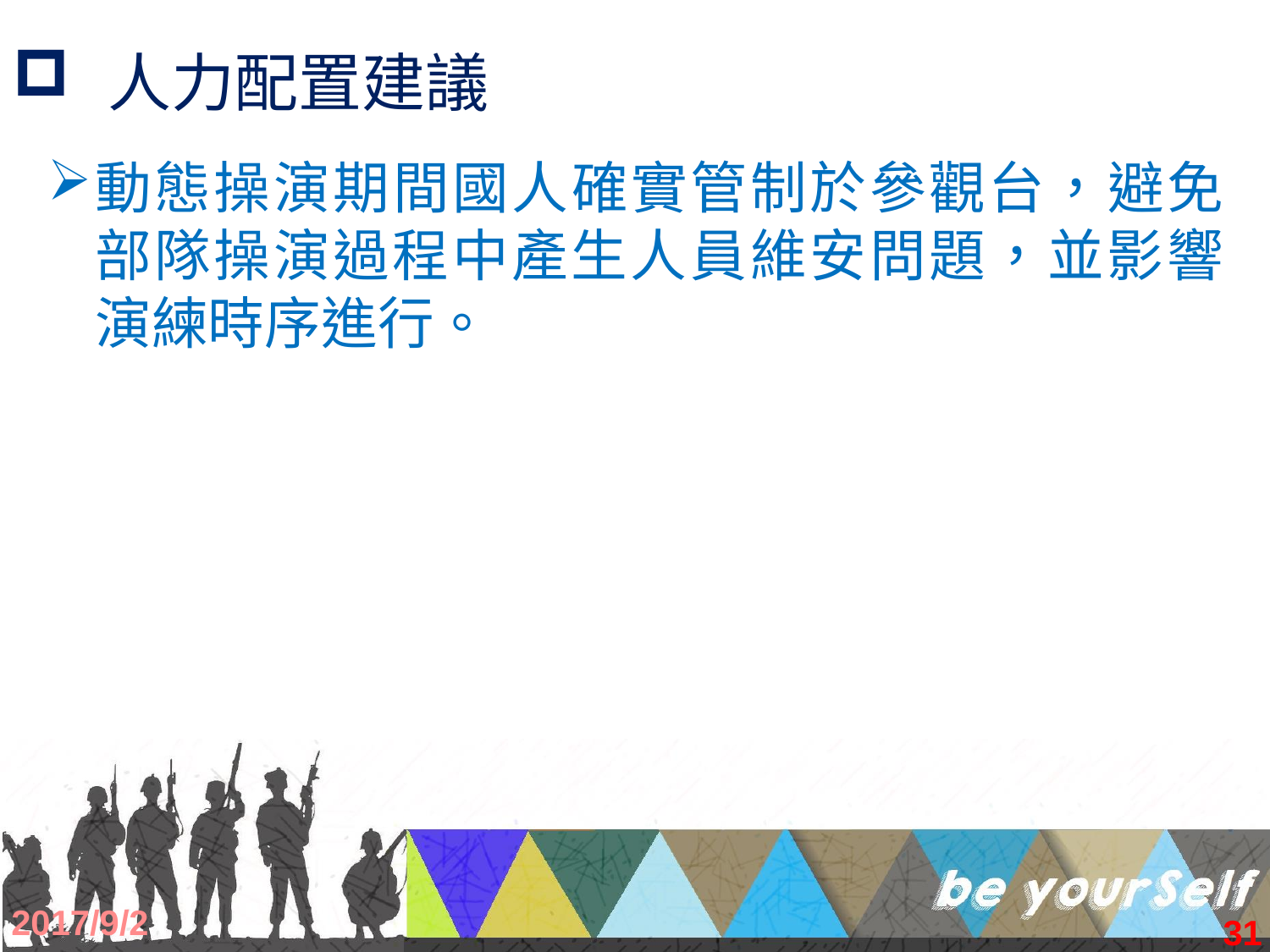

# 人力配置建議
動態操演期間國人確實管制於參觀台，避免部隊操演過程中產生人員維安問題，並影響演練時序進行。

2017/9/2
31